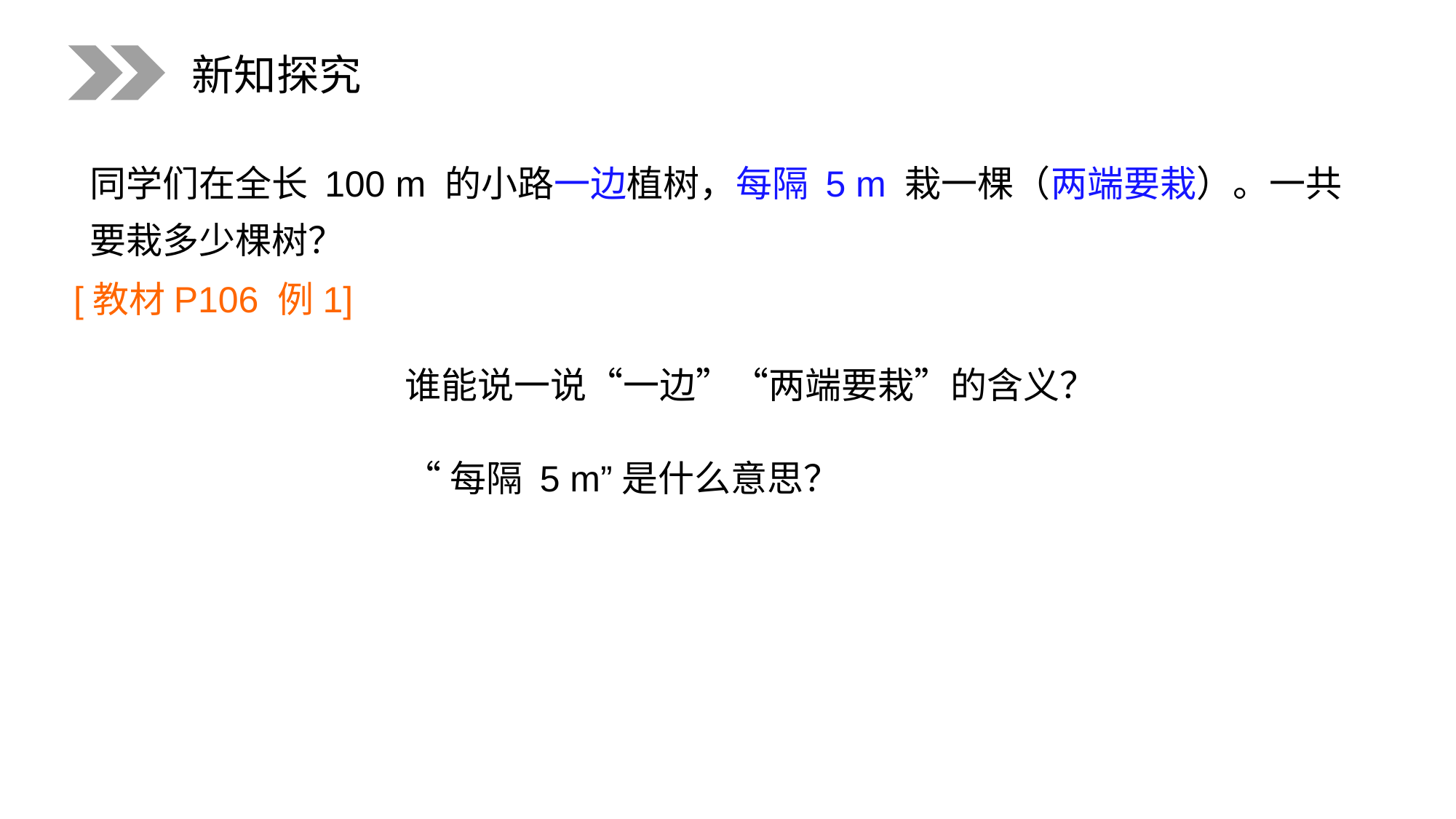

新知探究
同学们在全长 100 m 的小路一边植树，每隔 5 m 栽一棵（两端要栽）。一共要栽多少棵树？
[教材P106 例1]
谁能说一说“一边”“两端要栽”的含义？
“每隔 5 m”是什么意思？